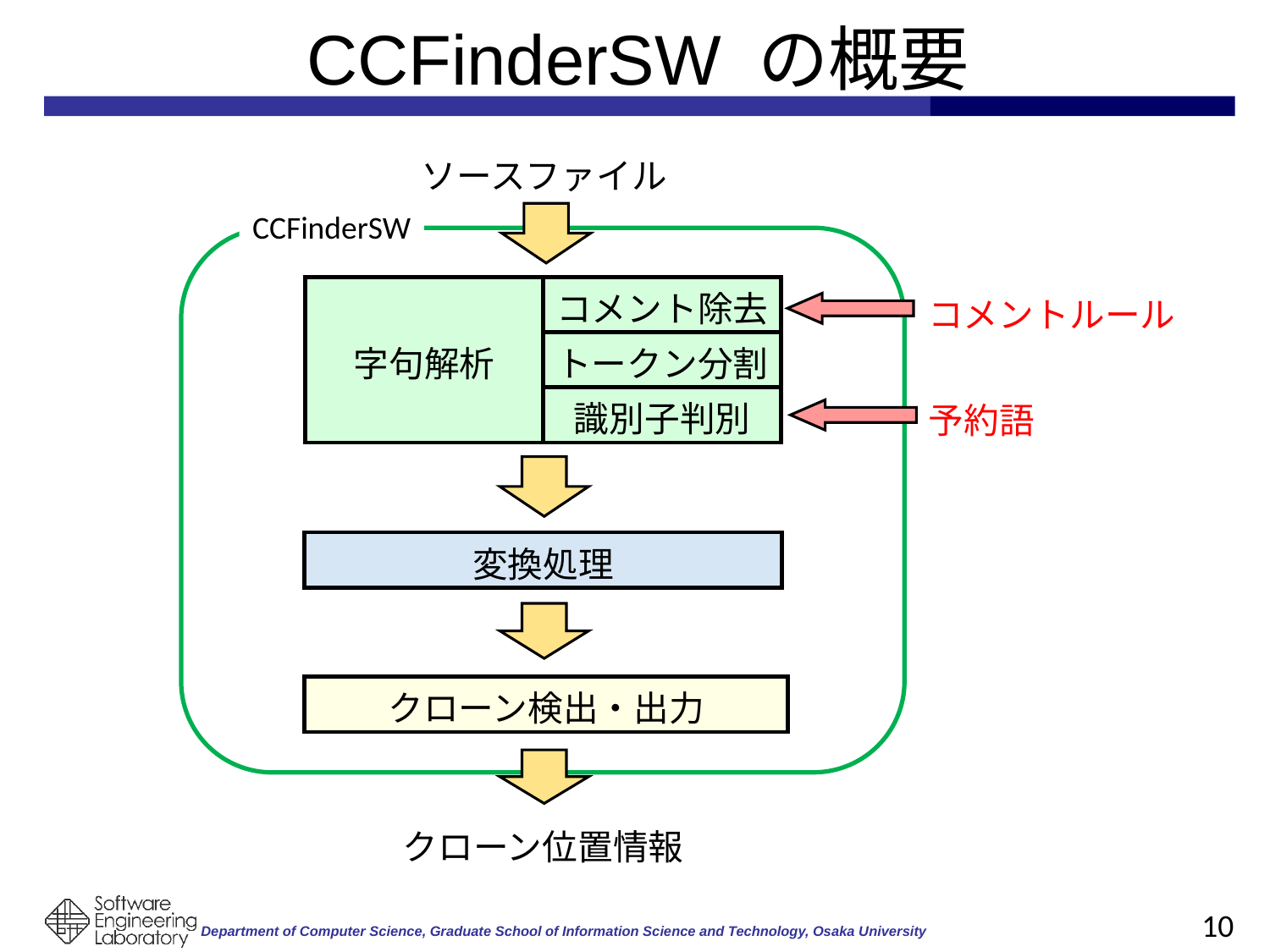

CCFinderSW の概要
ソースファイル
CCFinderSW

字句解析
コメント除去
コメントルール
トークン分割

識別子判別
予約語

変換処理

クローン検出・出力

クローン位置情報
10